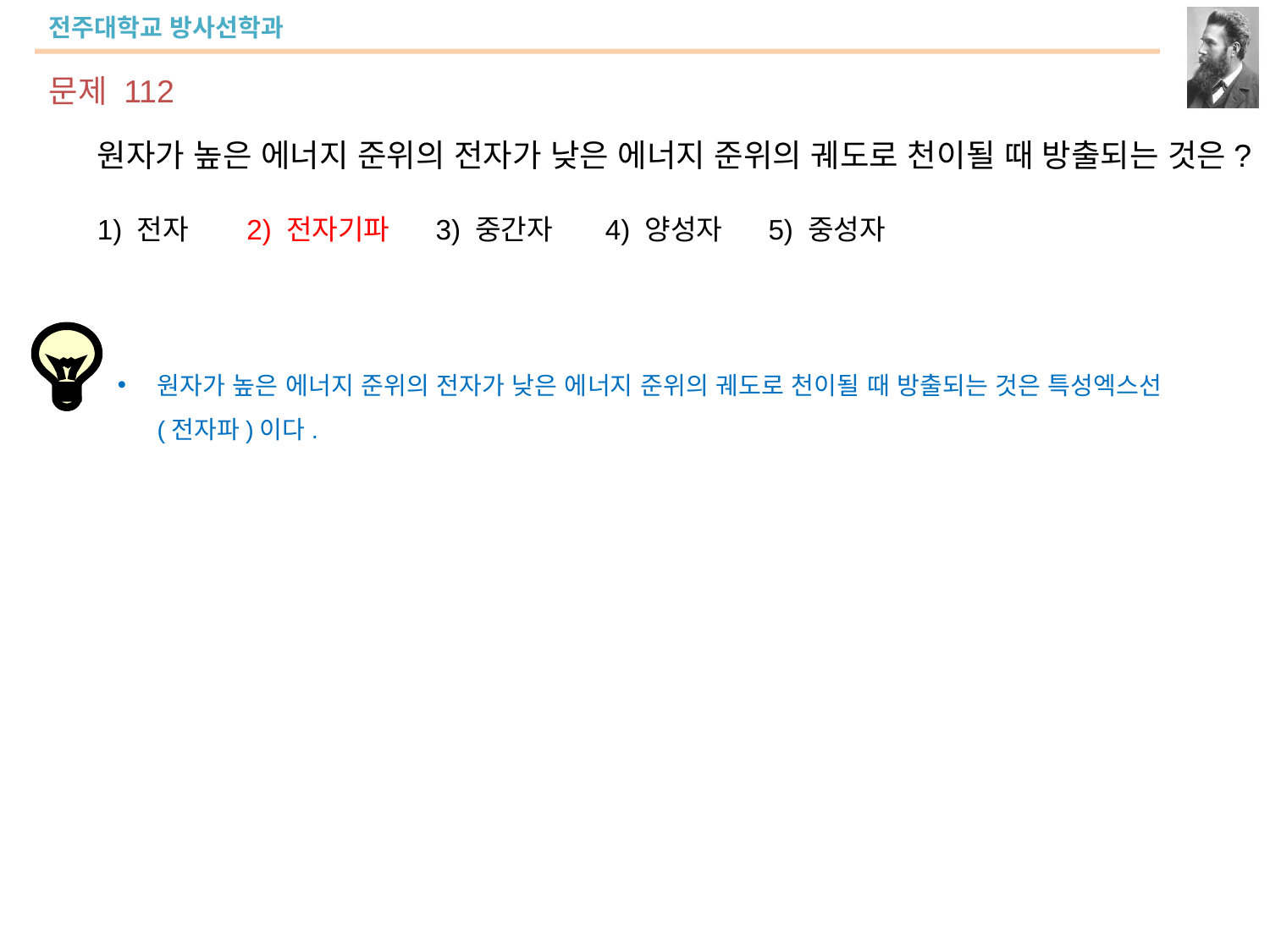

문제 112
원자가 높은 에너지 준위의 전자가 낮은 에너지 준위의 궤도로 천이될 때 방출되는 것은?

1) 전자	  2) 전자기파     3) 중간자	4) 양성자     5) 중성자

원자가 높은 에너지 준위의 전자가 낮은 에너지 준위의 궤도로 천이될 때 방출되는 것은 특성엑스선(전자파)이다.